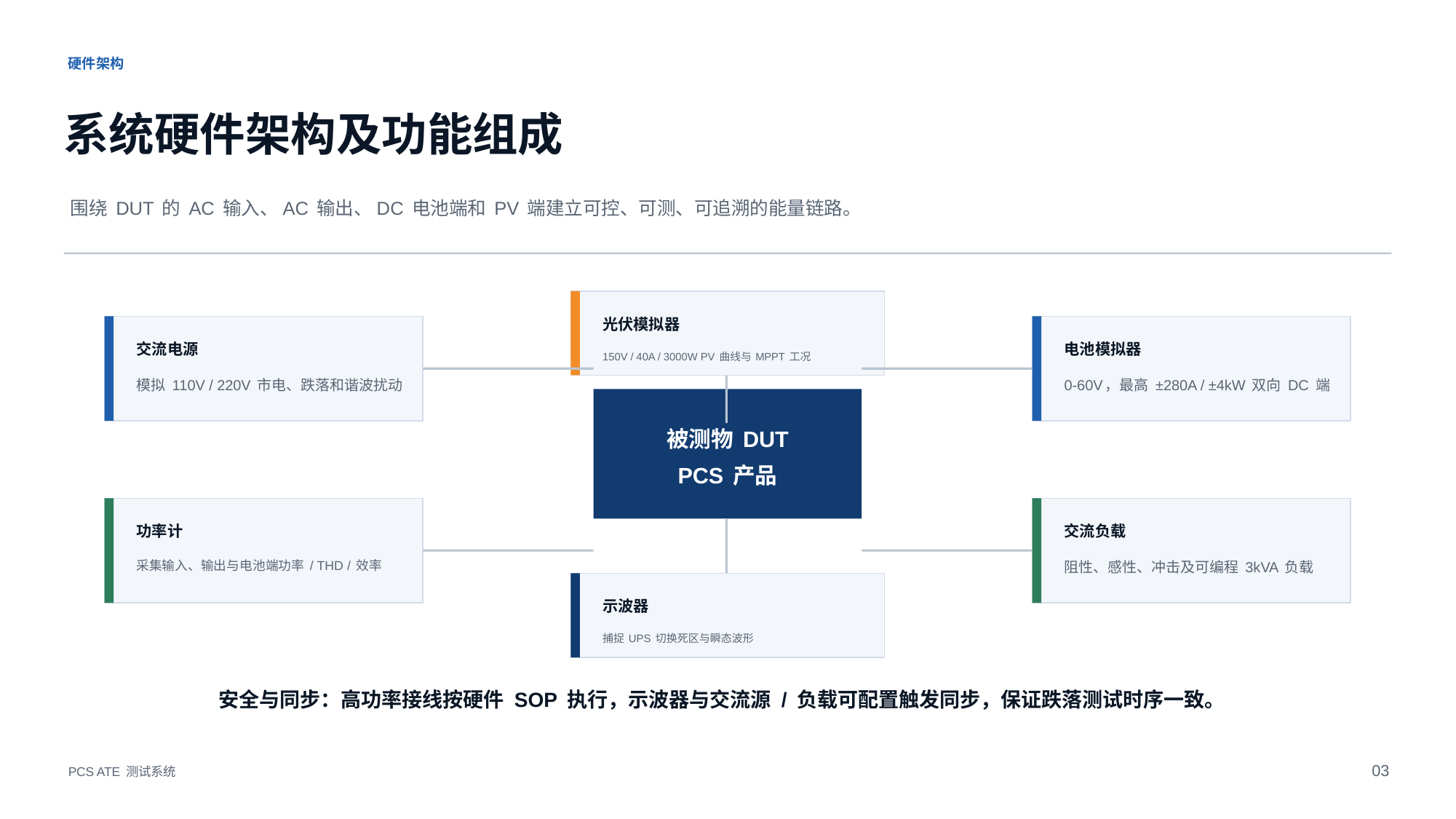

硬件架构
系统硬件架构及功能组成
围绕 DUT 的 AC 输入、AC 输出、DC 电池端和 PV 端建立可控、可测、可追溯的能量链路。

光伏模拟器

交流电源
电池模拟器
150V / 40A / 3000W PV 曲线与 MPPT 工况

模拟 110V / 220V 市电、跌落和谐波扰动
0-60V，最高 ±280A / ±4kW 双向 DC 端

被测物 DUT
PCS 产品

功率计
交流负载

采集输入、输出与电池端功率 / THD / 效率
阻性、感性、冲击及可编程 3kVA 负载

示波器
捕捉 UPS 切换死区与瞬态波形
安全与同步：高功率接线按硬件 SOP 执行，示波器与交流源 / 负载可配置触发同步，保证跌落测试时序一致。
PCS ATE 测试系统
03